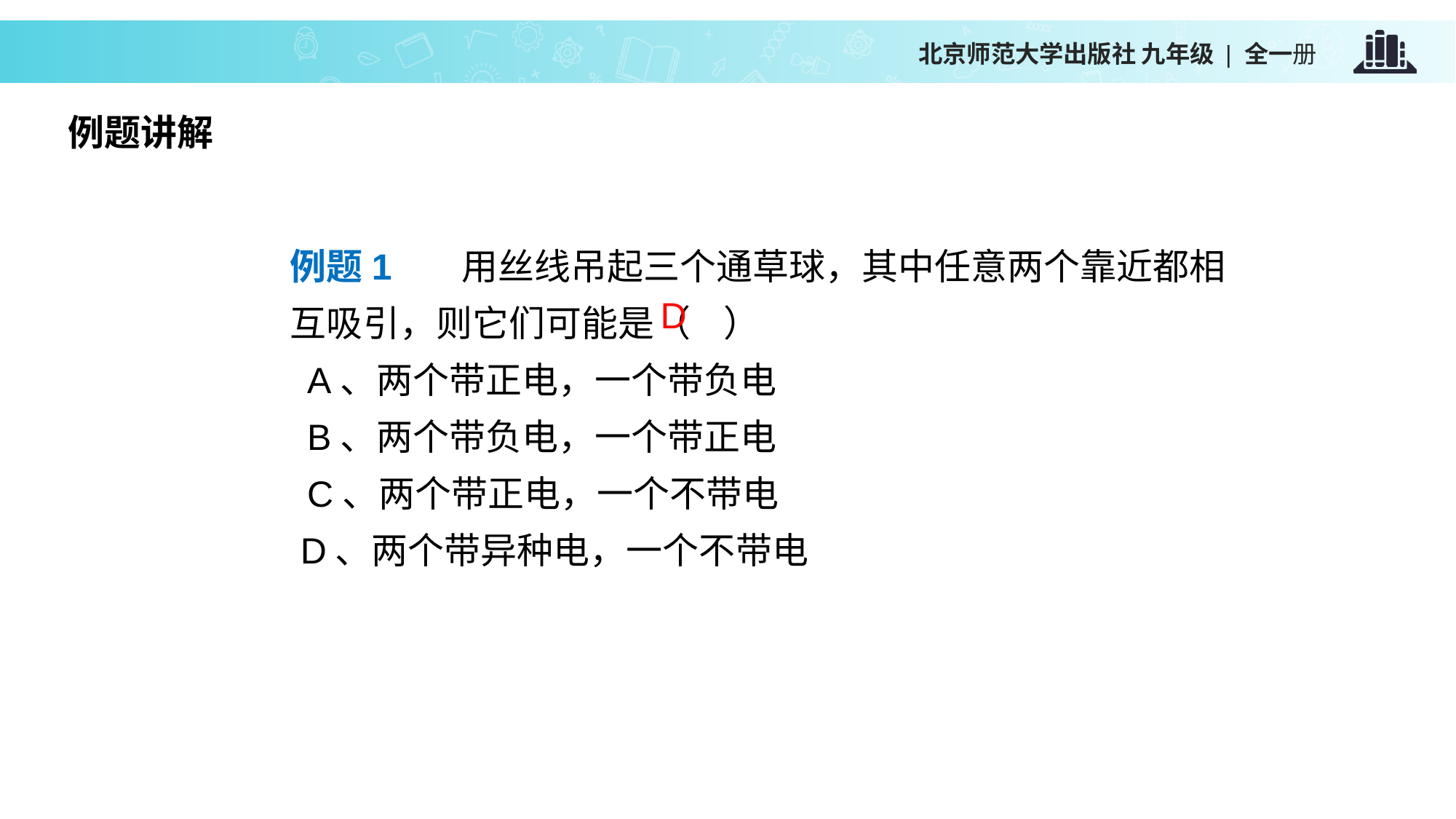

例题讲解
例题1      用丝线吊起三个通草球，其中任意两个靠近都相互吸引，则它们可能是（    ）
 A、两个带正电，一个带负电
 B、两个带负电，一个带正电
 C、两个带正电，一个不带电
 D、两个带异种电，一个不带电
D